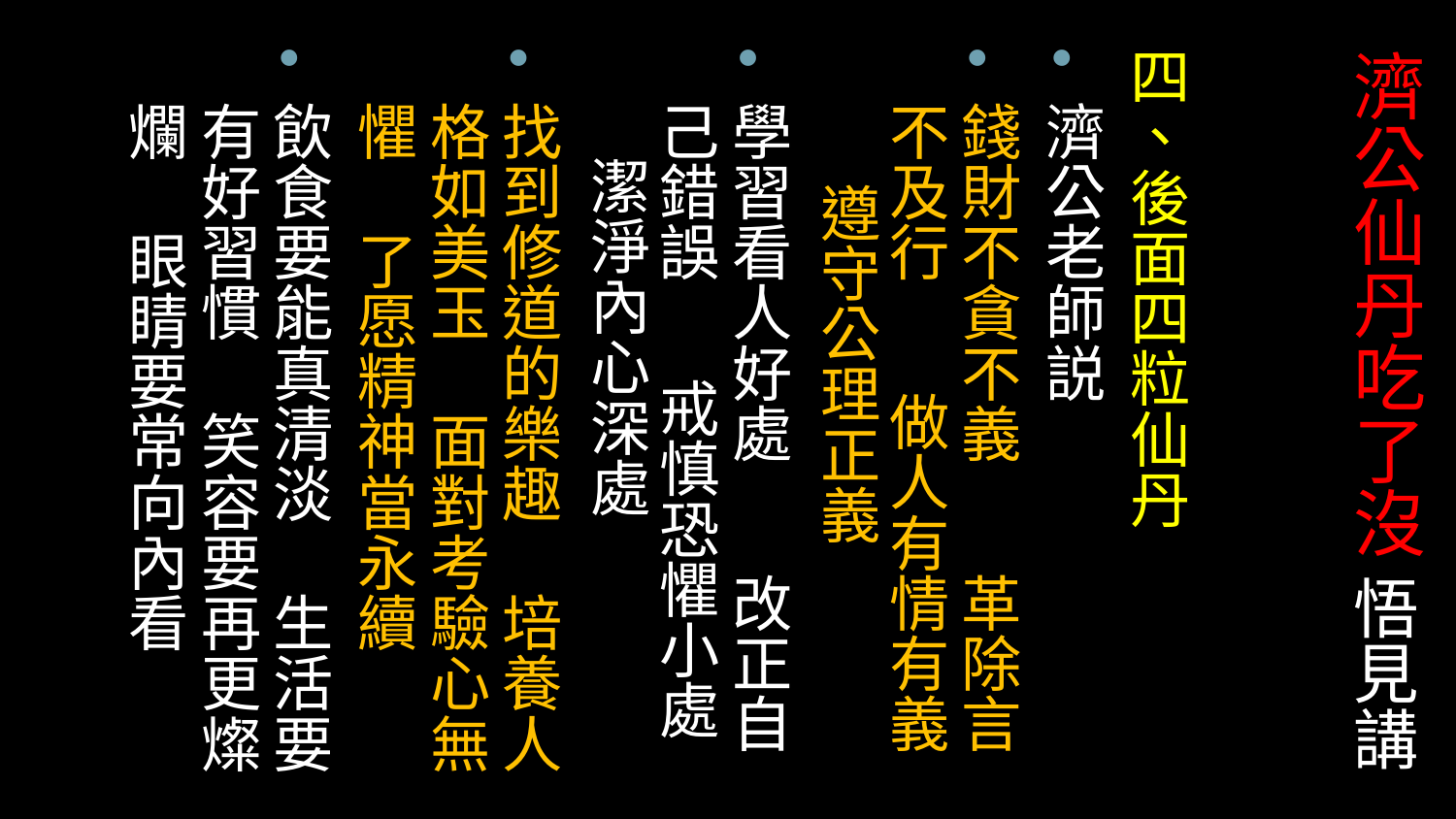

四、後面四粒仙丹
濟公老師説
錢財不貪不義        革除言不及行        做人有情有義        遵守公理正義
學習看人好處        改正自己錯誤       戒慎恐懼小處       潔淨內心深處
找到修道的樂趣     培養人格如美玉     面對考驗心無懼     了愿精神當永續
飲食要能真清淡     生活要有好習慣     笑容要再更燦爛     眼睛要常向內看

# 濟公仙丹吃了沒 悟見講